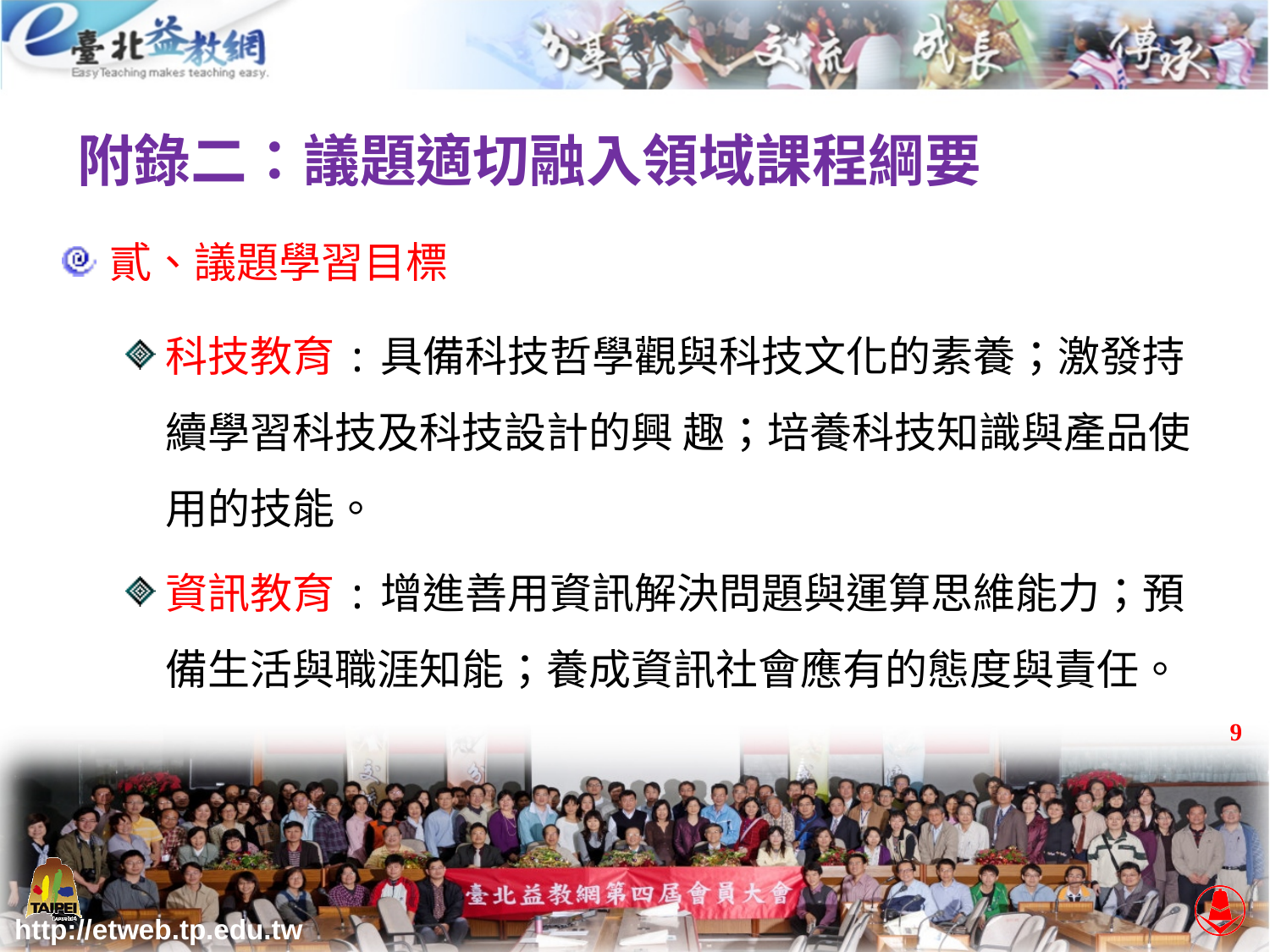

# 附錄二：議題適切融入領域課程綱要
貳、議題學習目標
科技教育:具備科技哲學觀與科技文化的素養；激發持續學習科技及科技設計的興 趣；培養科技知識與產品使用的技能。
資訊教育:增進善用資訊解決問題與運算思維能力；預備生活與職涯知能；養成資訊社會應有的態度與責任。
9